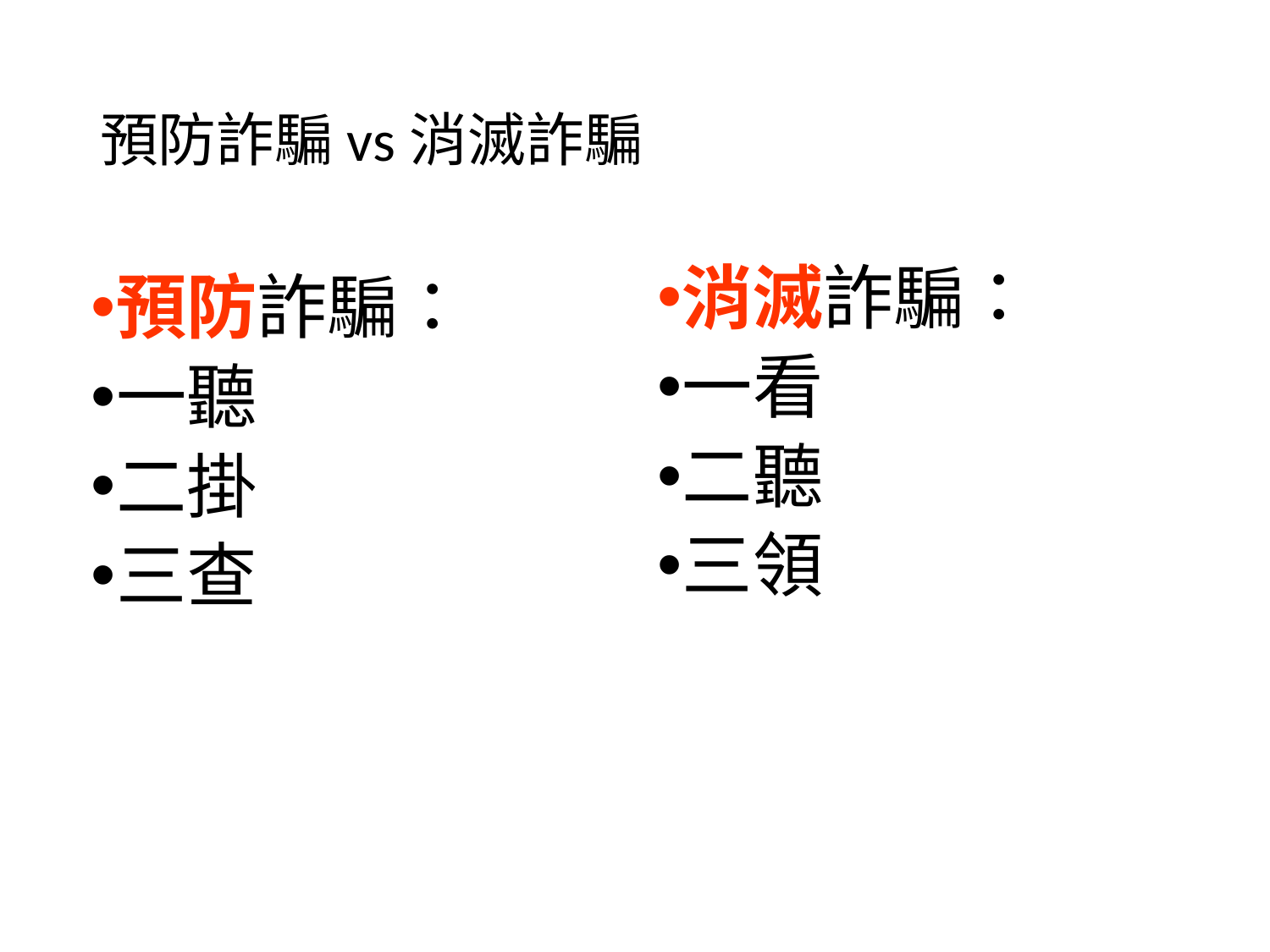

# 預防詐騙vs消滅詐騙
消滅詐騙：
一看
二聽
三領

預防詐騙：
一聽
二掛
三查